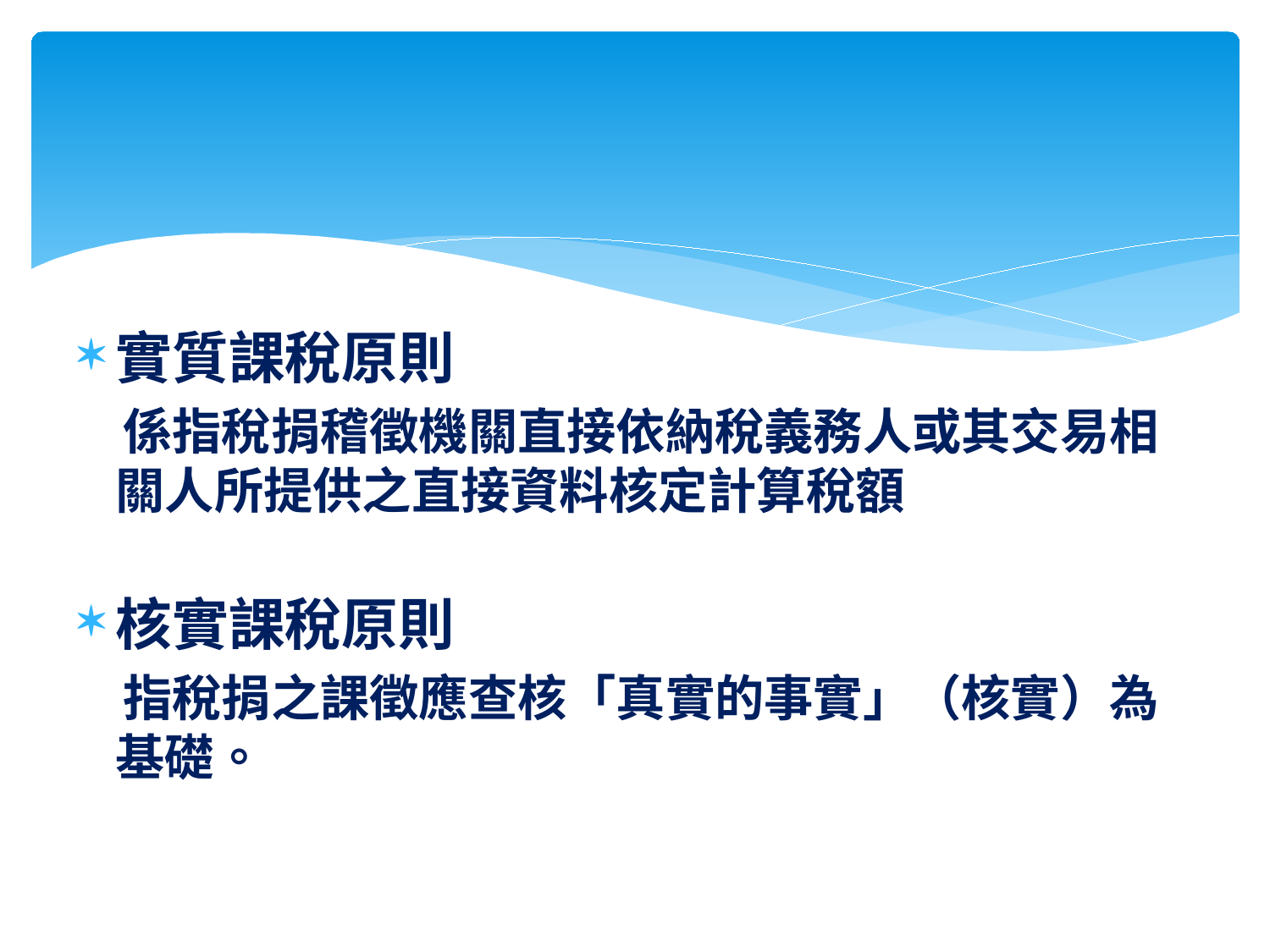

實質課稅原則
   係指稅捐稽徵機關直接依納稅義務人或其交易相關人所提供之直接資料核定計算稅額

核實課稅原則
   指稅捐之課徵應查核「真實的事實」（核實）為基礎。